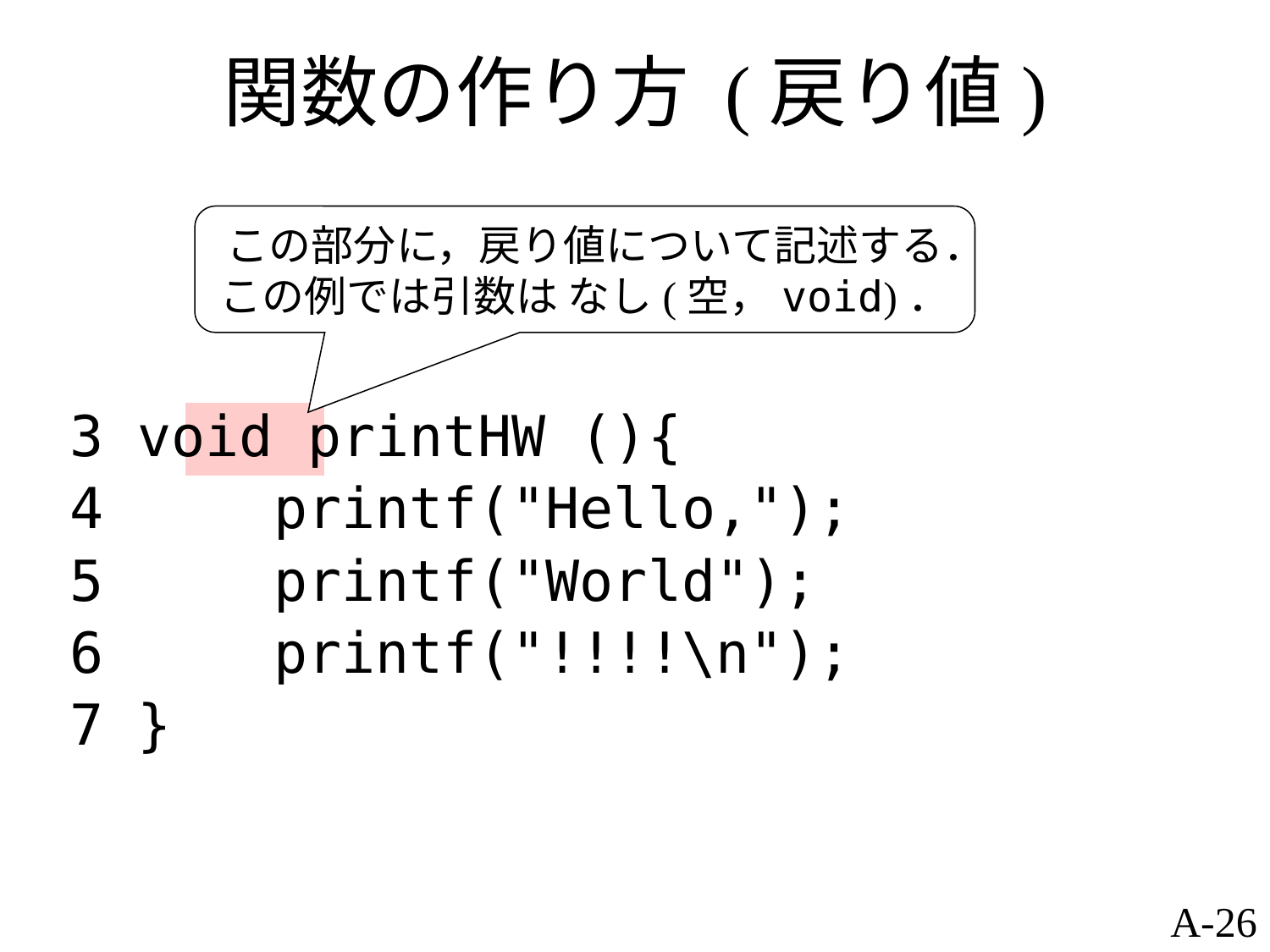

# 関数の作り方 (戻り値)
この部分に，戻り値について記述する．
この例では引数は なし(空，void)．
3 void printHW (){
4     printf("Hello,");
5     printf("World");
6     printf("!!!!\n");
7 }

A-26